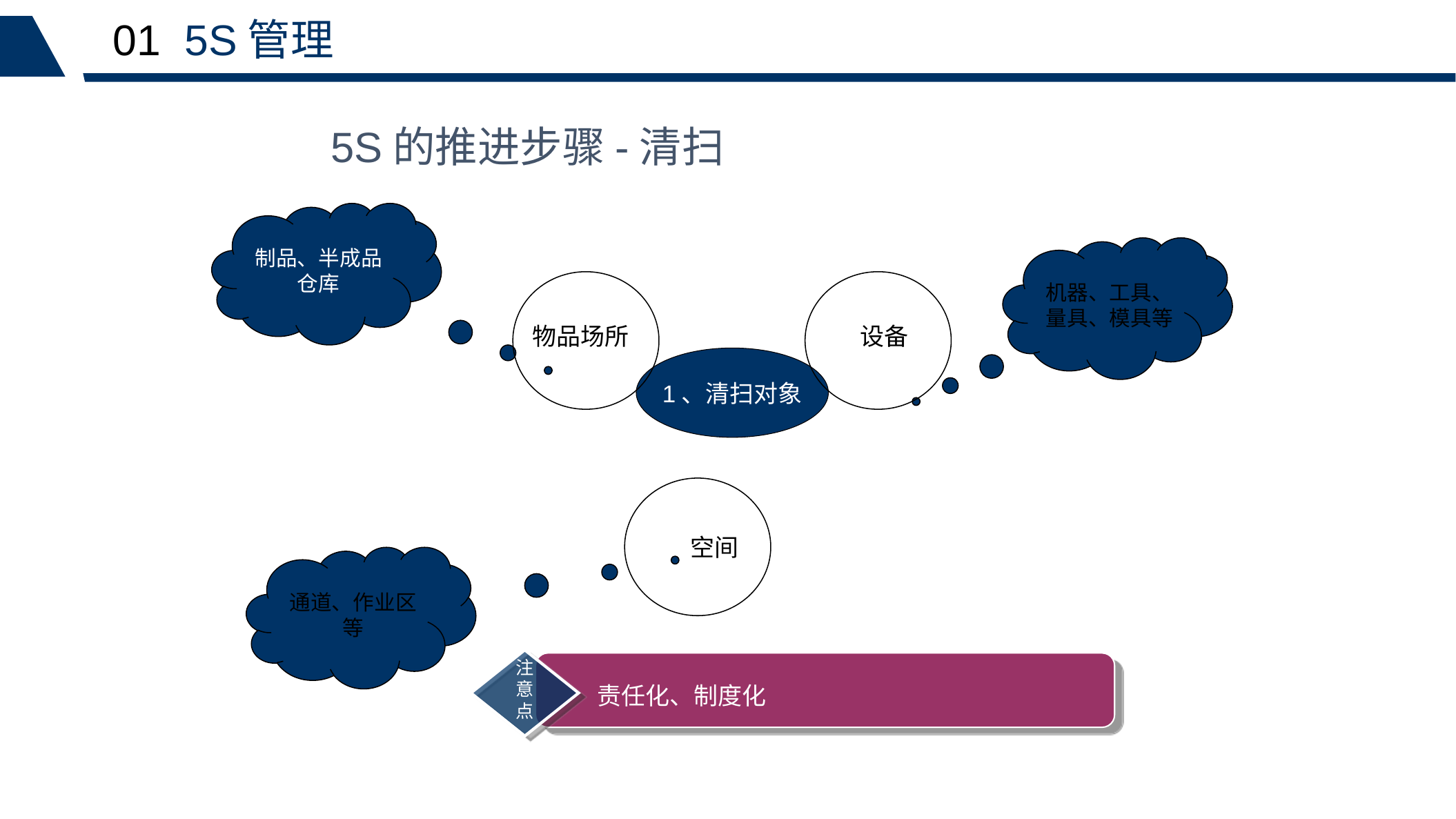

01  5S管理

5S的推进步骤-清扫
制品、半成品仓库
机器、工具、量具、模具等

物品场所
设备

1、清扫对象

空间
通道、作业区等

注意点

责任化、制度化